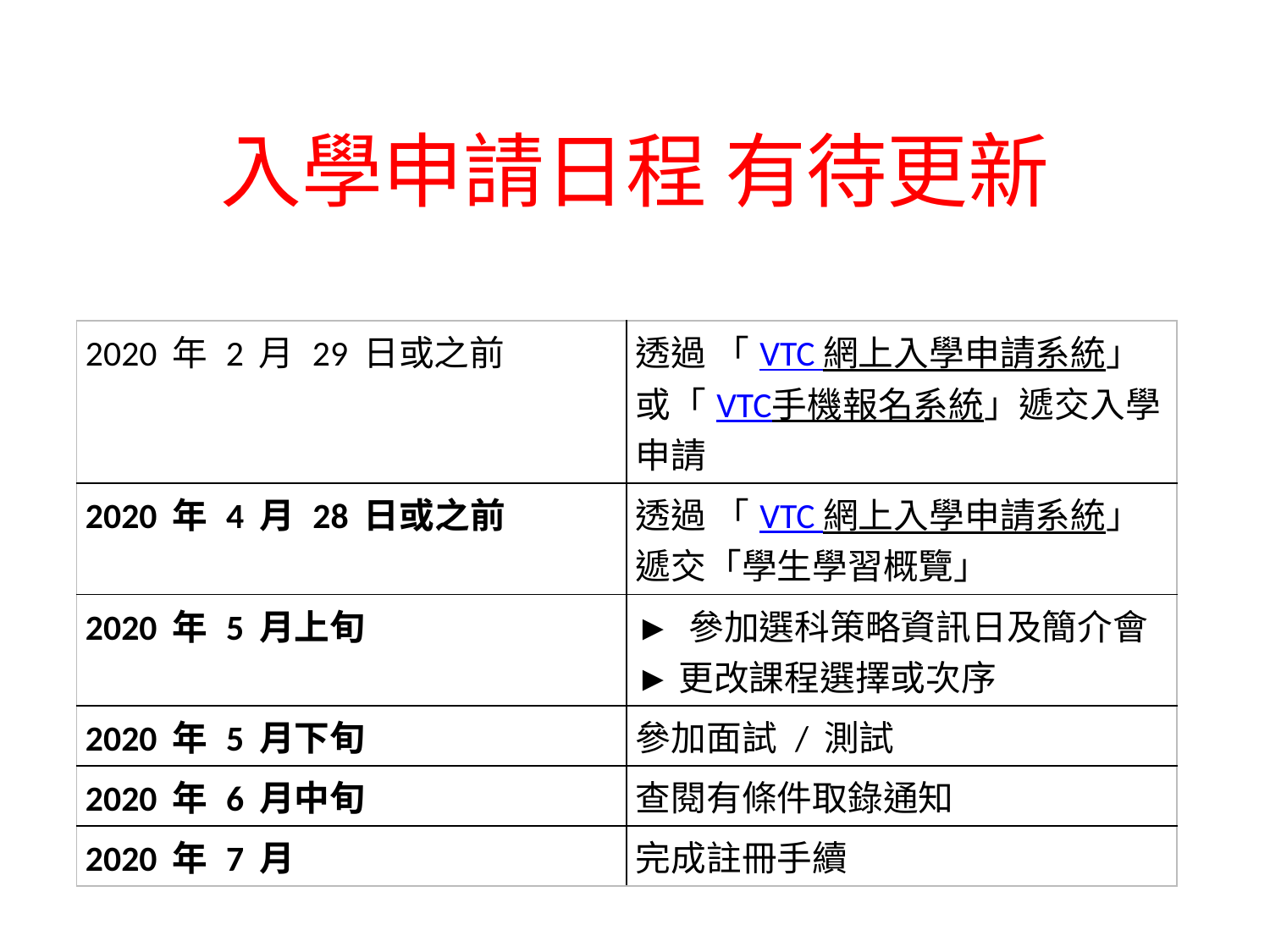

# 入學申請日程 有待更新
| 2020 年 2 月 29 日或之前 | 透過 「VTC 網上入學申請系統」或「VTC手機報名系統」遞交入學申請 |
| --- | --- |
| 2020 年 4 月 28 日或之前 | 透過 「VTC 網上入學申請系統」遞交「學生學習概覽」 |
| 2020 年 5 月上旬 | ► 參加選科策略資訊日及簡介會 ► 更改課程選擇或次序 |
| 2020 年 5 月下旬 | 參加面試 / 測試 |
| 2020 年 6 月中旬 | 查閱有條件取錄通知 |
| 2020 年 7 月 | 完成註冊手續 |